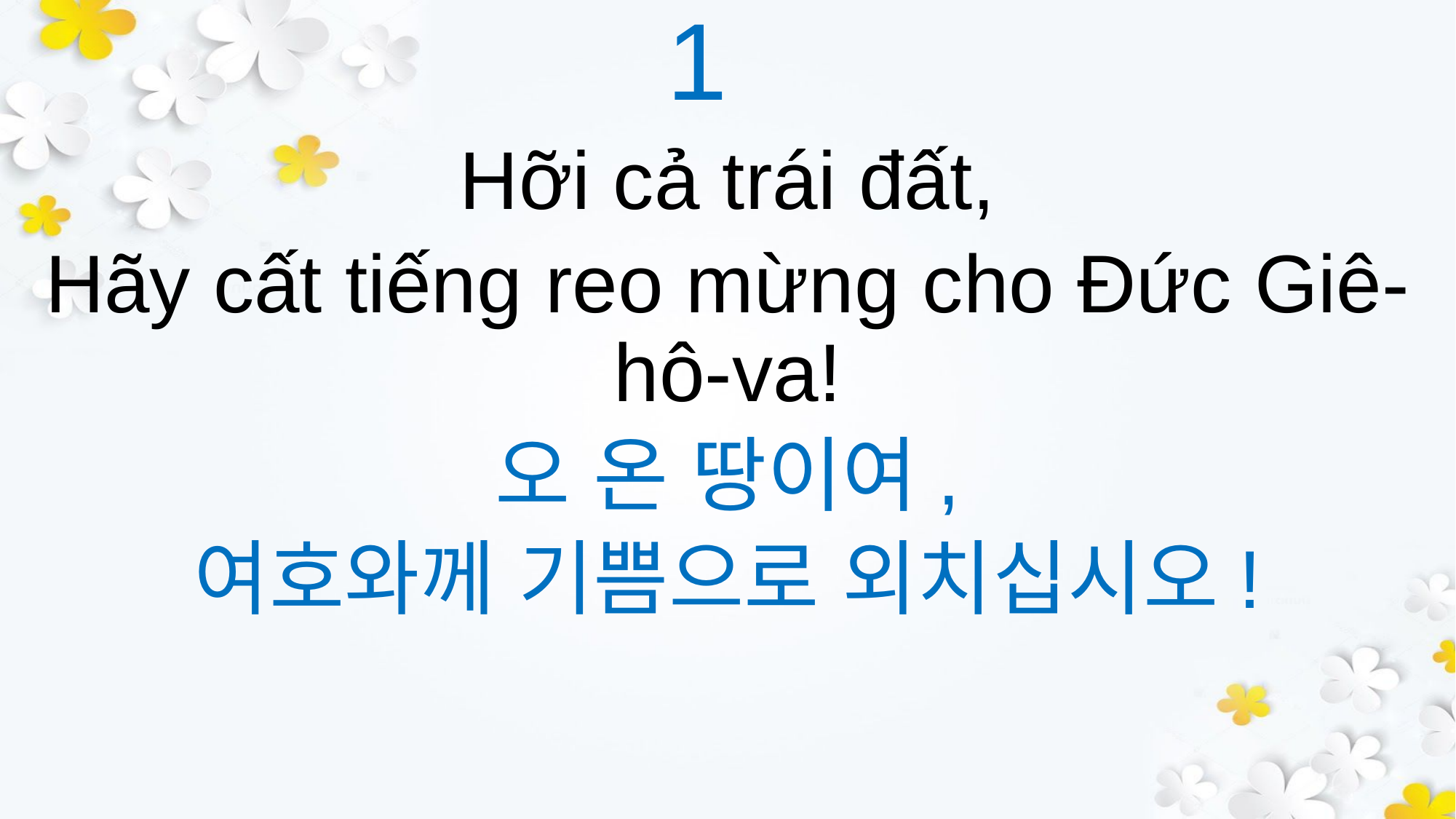

1
Hỡi cả trái đất,
Hãy cất tiếng reo mừng cho Đức Giê-hô-va!
오 온 땅이여,
여호와께 기쁨으로 외치십시오!